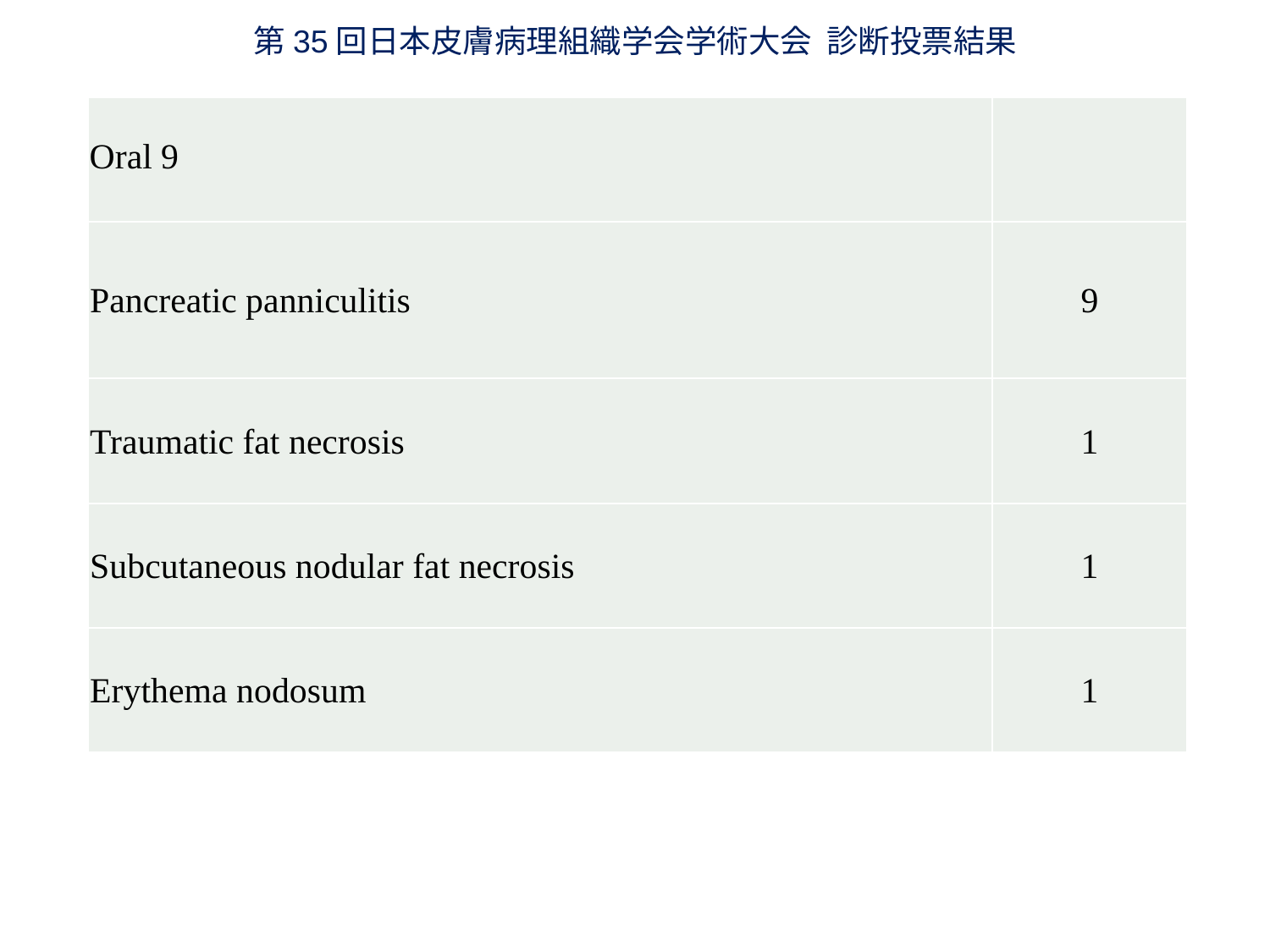

第35回日本皮膚病理組織学会学術大会  診断投票結果
| Oral 9 |  |
| --- | --- |
| Pancreatic panniculitis | 9 |
| Traumatic fat necrosis | 1 |
| Subcutaneous nodular fat necrosis | 1 |
| Erythema nodosum | 1 |